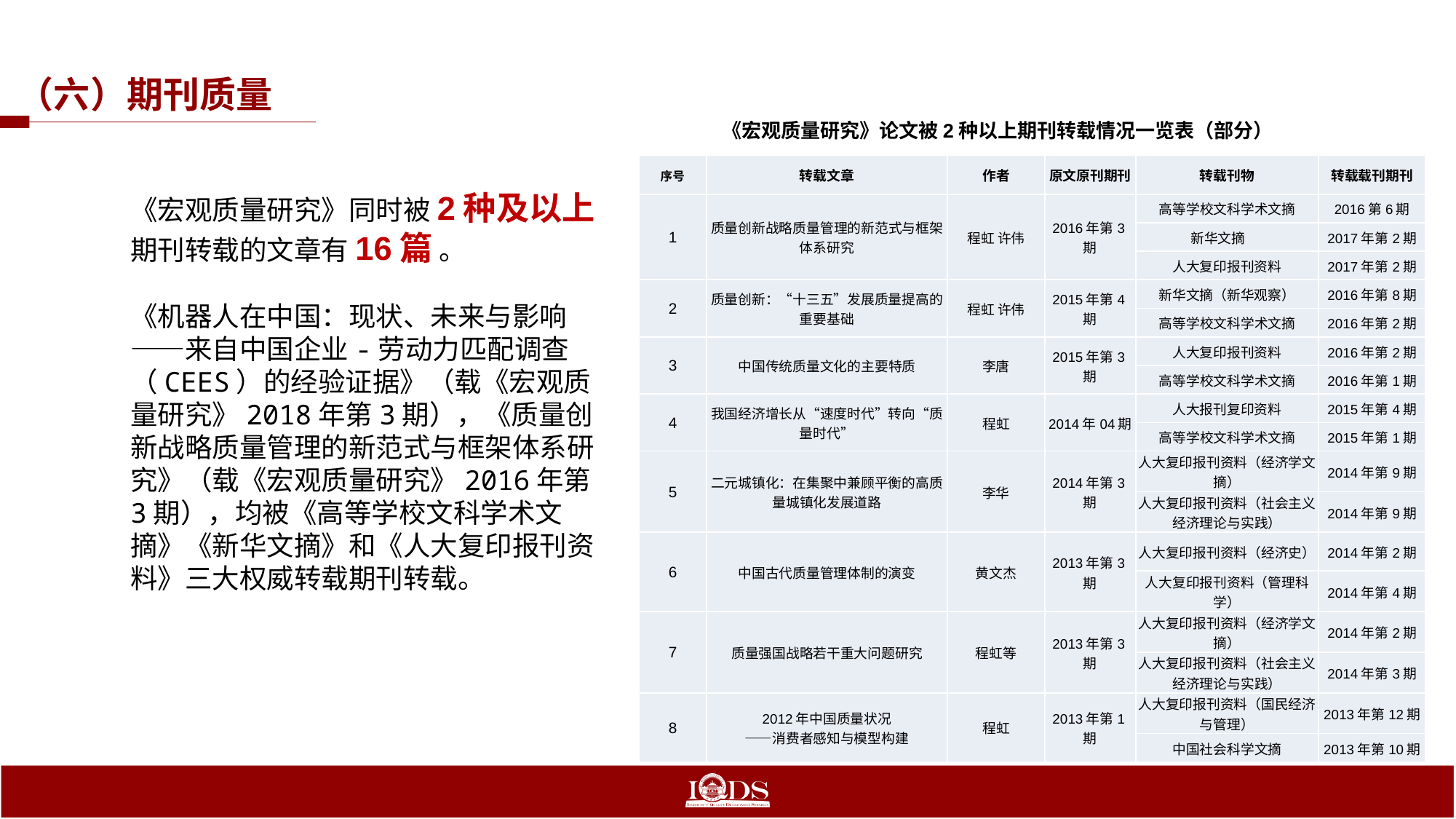

（六）期刊质量
《宏观质量研究》论文被2种以上期刊转载情况一览表（部分）

| 序号 | 转载文章 | 作者 | 原文原刊期刊 | 转载刊物 | 转载载刊期刊 |
| --- | --- | --- | --- | --- | --- |
| 1 | 质量创新战略质量管理的新范式与框架体系研究 | 程虹 许伟 | 2016年第3期 | 高等学校文科学术文摘 | 2016第6期 |
|  |  |  |  | 新华文摘 | 2017年第2期 |
|  |  |  |  | 人大复印报刊资料 | 2017年第2期 |
| 2 | 质量创新：“十三五”发展质量提高的重要基础 | 程虹 许伟 | 2015年第4期 | 新华文摘（新华观察） | 2016年第8期 |
|  |  |  |  | 高等学校文科学术文摘 | 2016年第2期 |
| 3 | 中国传统质量文化的主要特质 | 李唐 | 2015年第3期 | 人大复印报刊资料 | 2016年第2期 |
|  |  |  |  | 高等学校文科学术文摘 | 2016年第1期 |
| 4 | 我国经济增长从“速度时代”转向“质量时代” | 程虹 | 2014年04期 | 人大报刊复印资料 | 2015年第4期 |
|  |  |  |  | 高等学校文科学术文摘 | 2015年第1期 |
| 5 | 二元城镇化：在集聚中兼顾平衡的高质量城镇化发展道路 | 李华 | 2014年第3期 | 人大复印报刊资料（经济学文摘） | 2014年第9期 |
|  |  |  |  | 人大复印报刊资料（社会主义经济理论与实践） | 2014年第9期 |
| 6 | 中国古代质量管理体制的演变 | 黄文杰 | 2013年第3期 | 人大复印报刊资料（经济史） | 2014年第2期 |
|  |  |  |  | 人大复印报刊资料（管理科学） | 2014年第4期 |
| 7 | 质量强国战略若干重大问题研究 | 程虹等 | 2013年第3期 | 人大复印报刊资料（经济学文摘） | 2014年第2期 |
|  |  |  |  | 人大复印报刊资料（社会主义经济理论与实践） | 2014年第3期 |
| 8 | 2012年中国质量状况 ——消费者感知与模型构建 | 程虹 | 2013年第1期 | 人大复印报刊资料（国民经济与管理） | 2013年第12期 |
|  |  |  |  | 中国社会科学文摘 | 2013年第10期 |
《宏观质量研究》同时被2种及以上期刊转载的文章有16篇 。

《机器人在中国：现状、未来与影响——来自中国企业-劳动力匹配调查（CEES）的经验证据》（载《宏观质量研究》2018年第3期），《质量创新战略质量管理的新范式与框架体系研究》（载《宏观质量研究》2016年第3期），均被《高等学校文科学术文摘》《新华文摘》和《人大复印报刊资料》三大权威转载期刊转载。